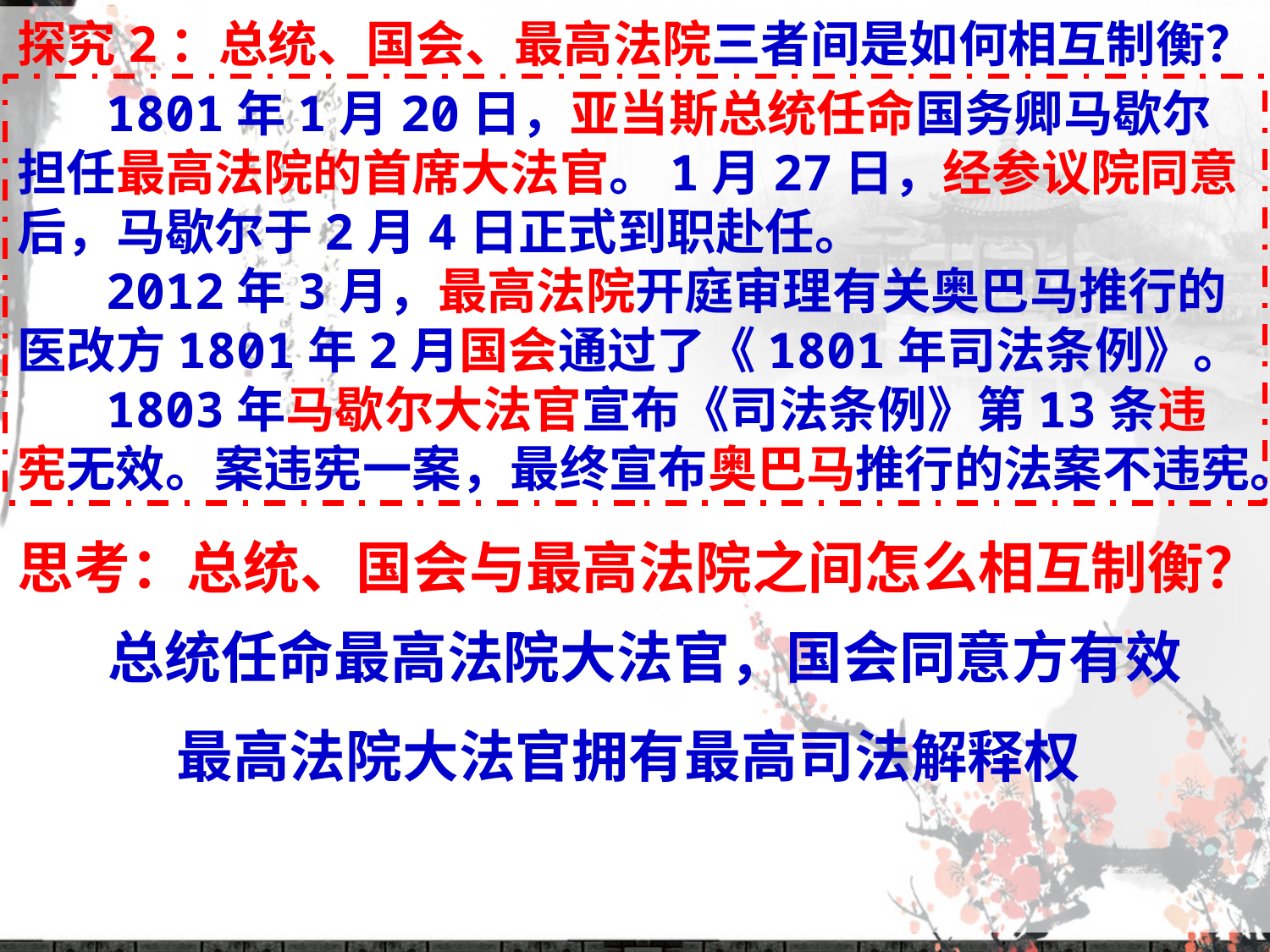

探究2：总统、国会、最高法院三者间是如何相互制衡？
   1801年1月20日，亚当斯总统任命国务卿马歇尔担任最高法院的首席大法官。1月27日，经参议院同意后，马歇尔于2月4日正式到职赴任。
   2012年3月，最高法院开庭审理有关奥巴马推行的医改方1801年2月国会通过了《1801年司法条例》。
   1803年马歇尔大法官宣布《司法条例》第13条违宪无效。案违宪一案，最终宣布奥巴马推行的法案不违宪。
思考：总统、国会与最高法院之间怎么相互制衡？
总统任命最高法院大法官，国会同意方有效
最高法院大法官拥有最高司法解释权